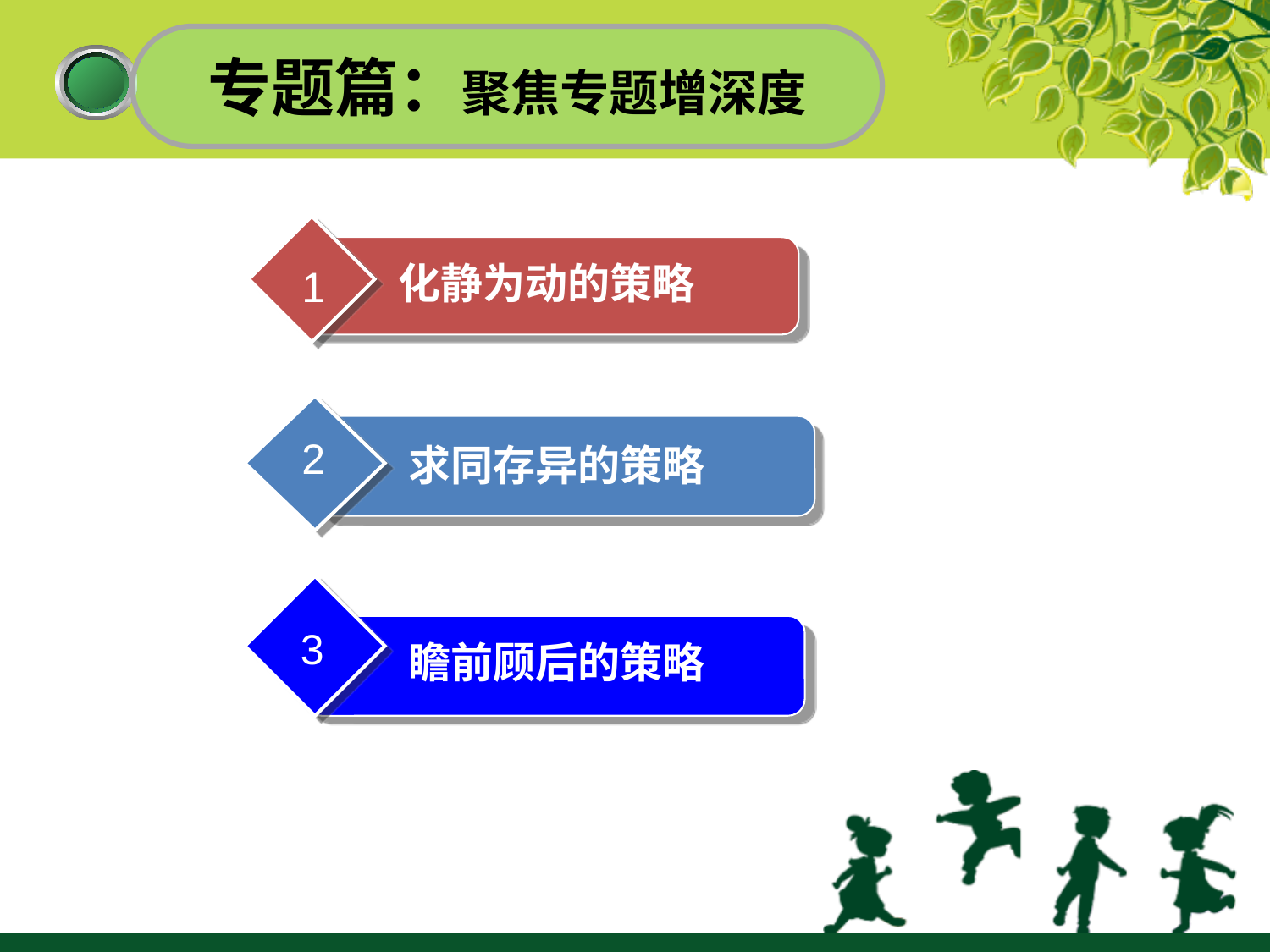

专题篇：聚焦专题增深度

化静为动的策略
1

2
求同存异的策略

3

瞻前顾后的策略